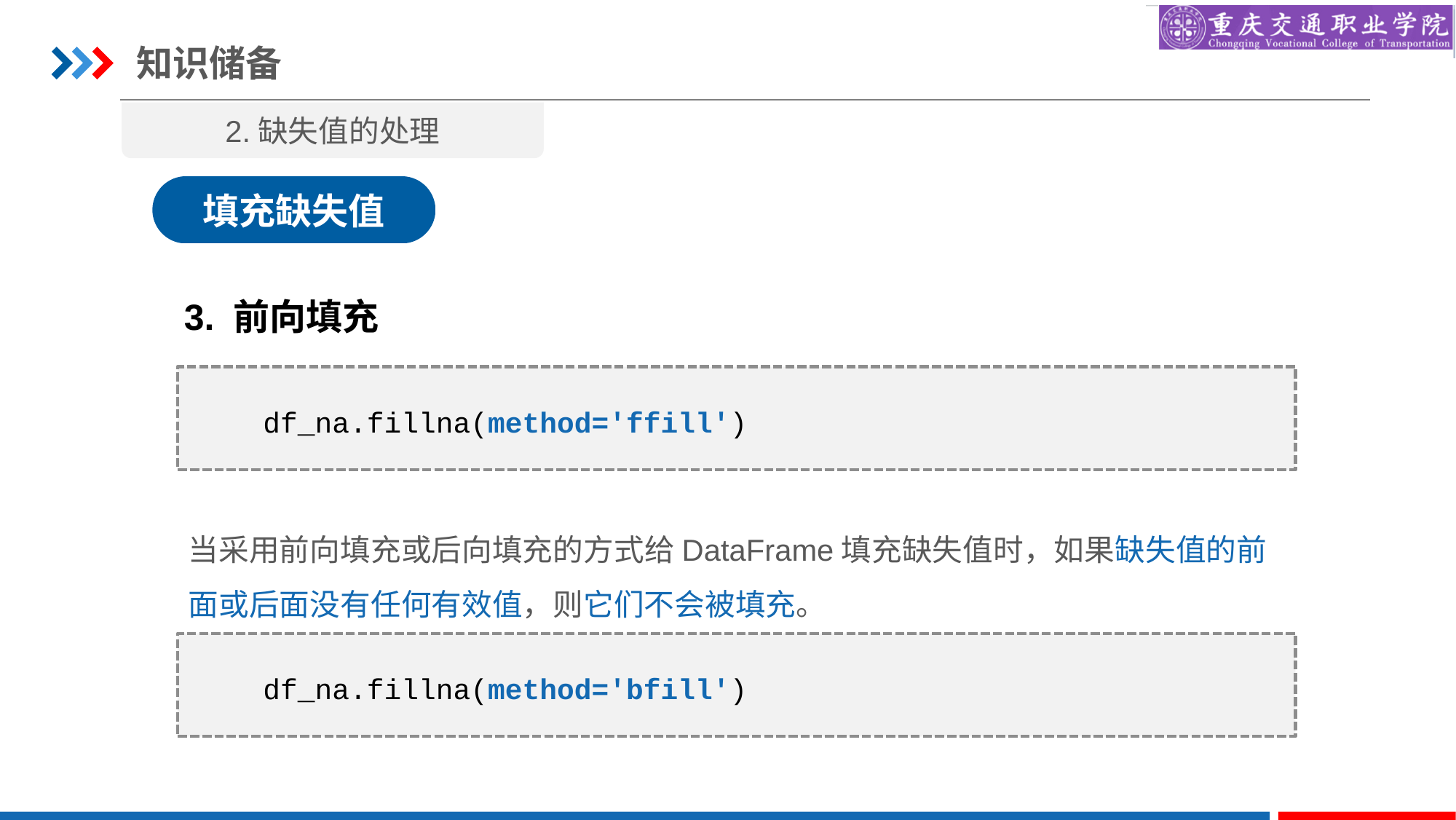

知识储备

2.缺失值的处理
填充缺失值
3. 前向填充

df_na.fillna(method='ffill')
当采用前向填充或后向填充的方式给DataFrame填充缺失值时，如果缺失值的前面或后面没有任何有效值，则它们不会被填充。

df_na.fillna(method='bfill')